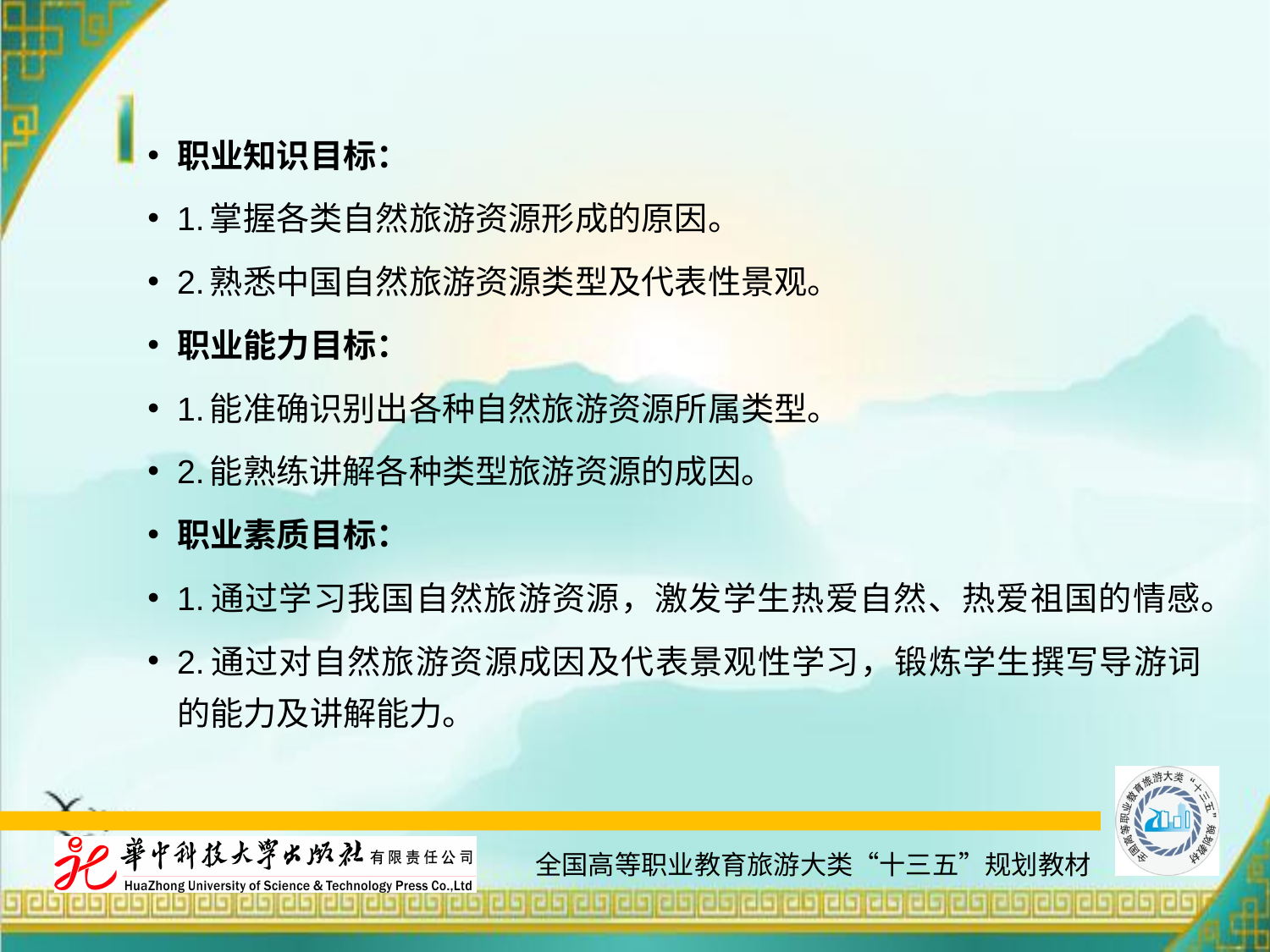

职业知识目标：
1.掌握各类自然旅游资源形成的原因。
2.熟悉中国自然旅游资源类型及代表性景观。
职业能力目标：
1.能准确识别出各种自然旅游资源所属类型。
2.能熟练讲解各种类型旅游资源的成因。
职业素质目标：
1.通过学习我国自然旅游资源，激发学生热爱自然、热爱祖国的情感。
2.通过对自然旅游资源成因及代表景观性学习，锻炼学生撰写导游词的能力及讲解能力。